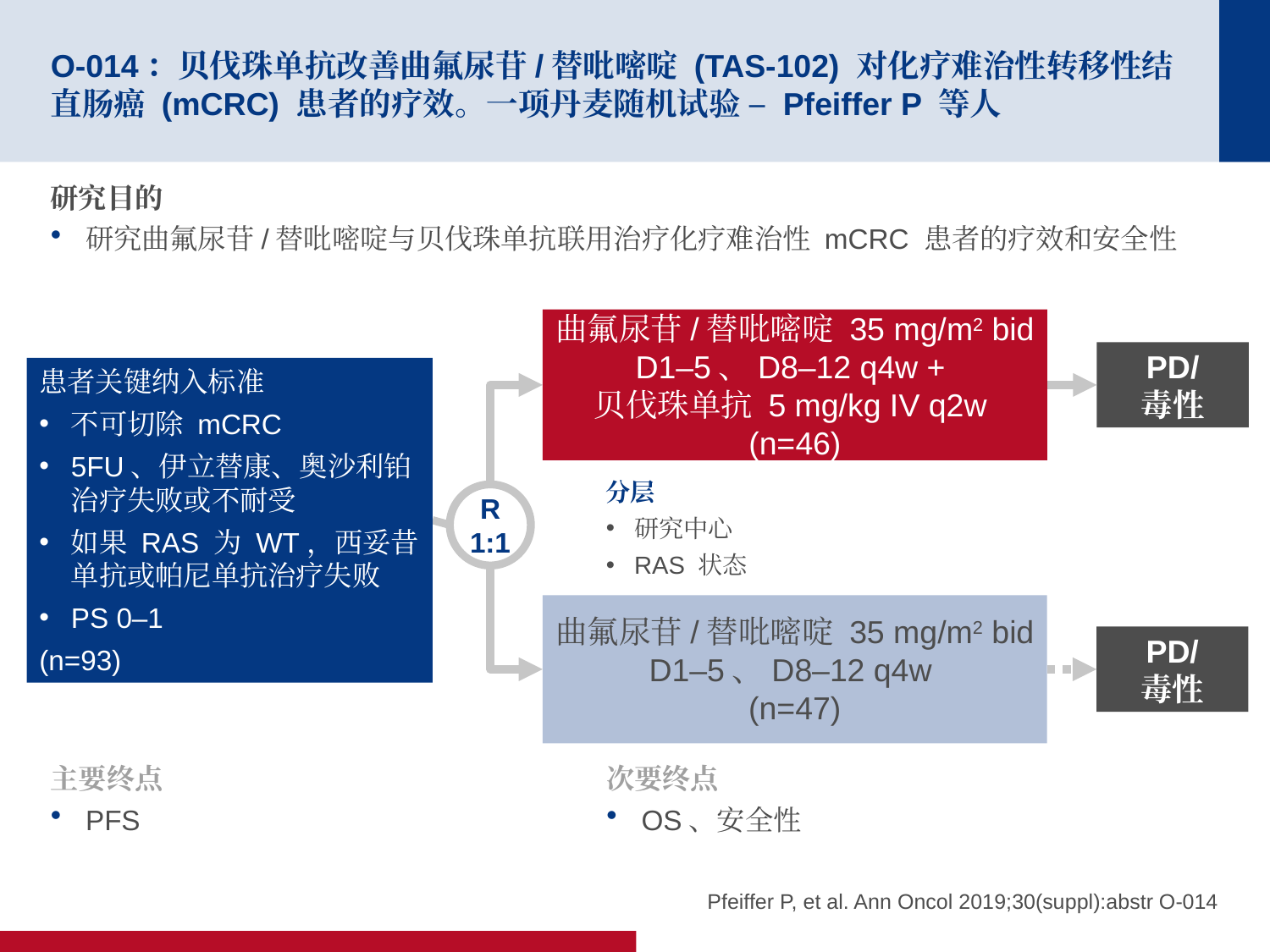

# O-014：贝伐珠单抗改善曲氟尿苷/替吡嘧啶 (TAS-102) 对化疗难治性转移性结直肠癌 (mCRC) 患者的疗效。一项丹麦随机试验 – Pfeiffer P 等人
研究目的
研究曲氟尿苷/替吡嘧啶与贝伐珠单抗联用治疗化疗难治性 mCRC 患者的疗效和安全性
曲氟尿苷/替吡嘧啶 35 mg/m2 bid D1–5、D8–12 q4w +
贝伐珠单抗 5 mg/kg IV q2w
(n=46)
PD/
毒性
患者关键纳入标准
不可切除 mCRC
5FU、伊立替康、奥沙利铂治疗失败或不耐受
如果 RAS 为 WT，西妥昔单抗或帕尼单抗治疗失败
PS 0–1
(n=93)
分层
研究中心
RAS 状态
R
1:1
曲氟尿苷/替吡嘧啶 35 mg/m2 bid D1–5、D8–12 q4w
(n=47)
PD/
毒性
主要终点
PFS

次要终点
OS、安全性
Pfeiffer P, et al. Ann Oncol 2019;30(suppl):abstr O-014